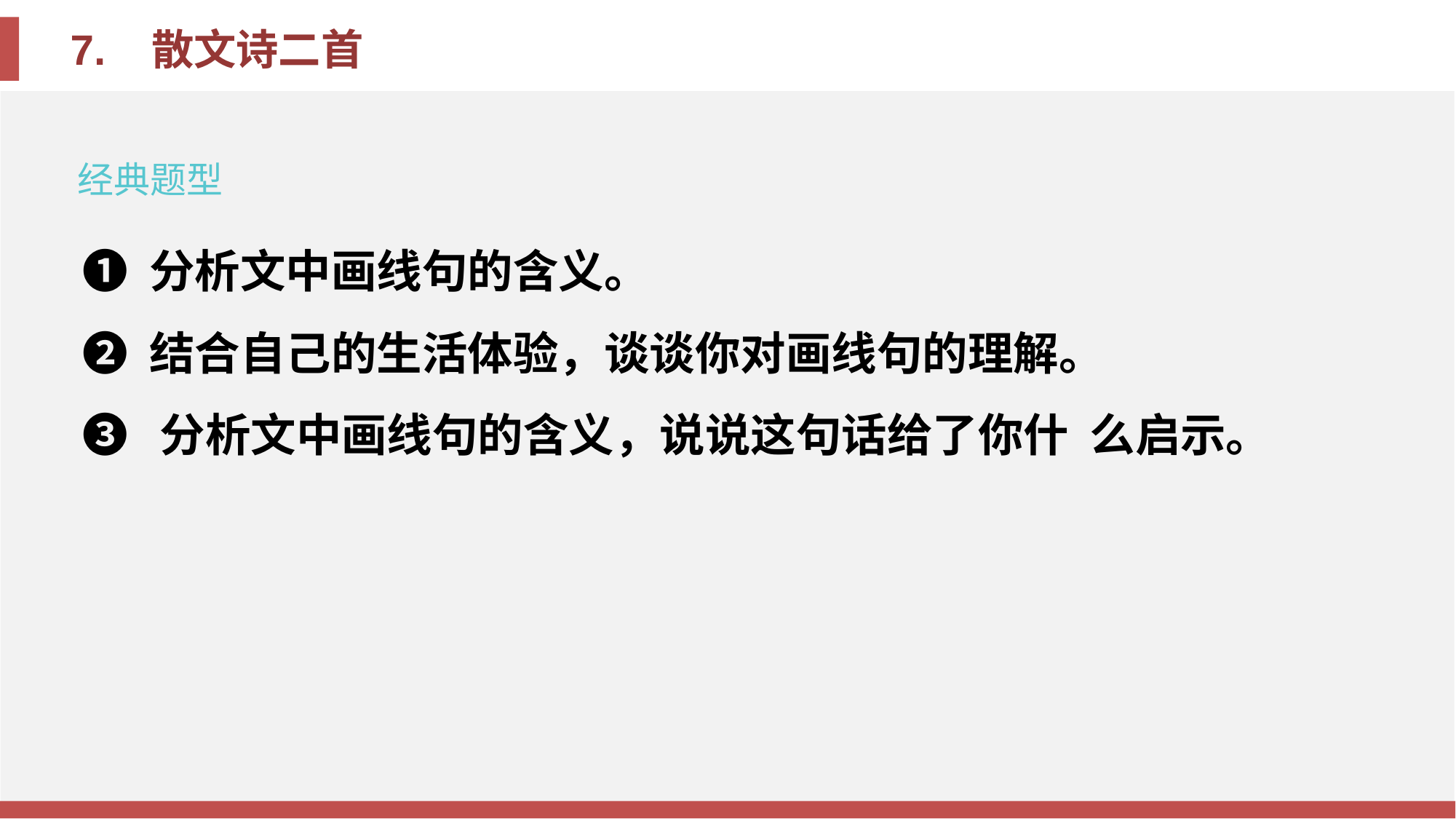

经典题型
❶ 分析文中画线句的含义。
❷ 结合自己的生活体验，谈谈你对画线句的理解。
❸  分析文中画线句的含义，说说这句话给了你什  么启示。